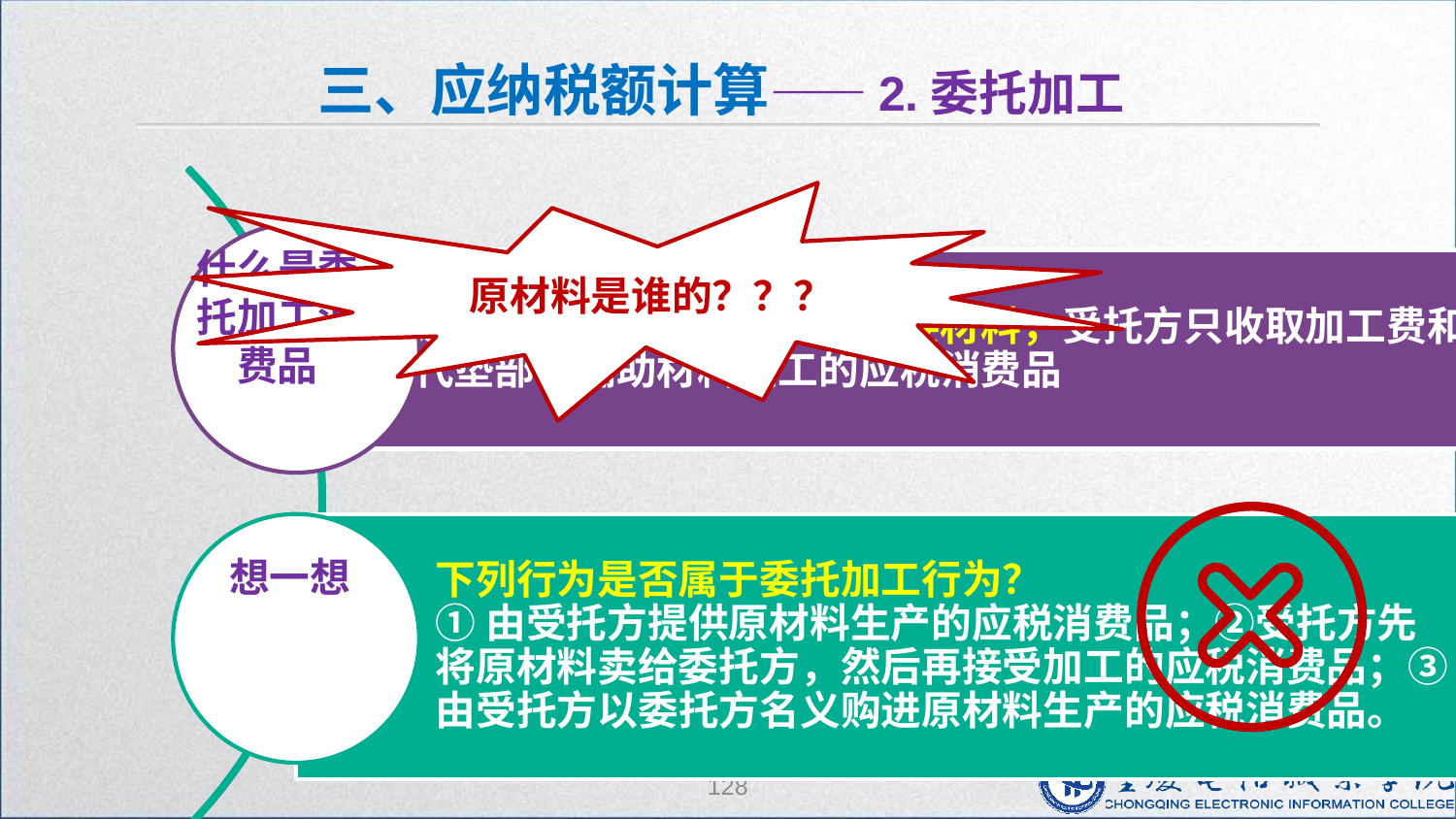

三、应纳税额计算——2.委托加工
是指由委托方提供原料或主要材料，受托方只收取加工费和代垫部分辅助材料加工的应税消费品
下列行为是否属于委托加工行为？
①由受托方提供原材料生产的应税消费品；②受托方先将原材料卖给委托方，然后再接受加工的应税消费品；③由受托方以委托方名义购进原材料生产的应税消费品。
什么是委托加工消费品
想一想
原材料是谁的？？？

128